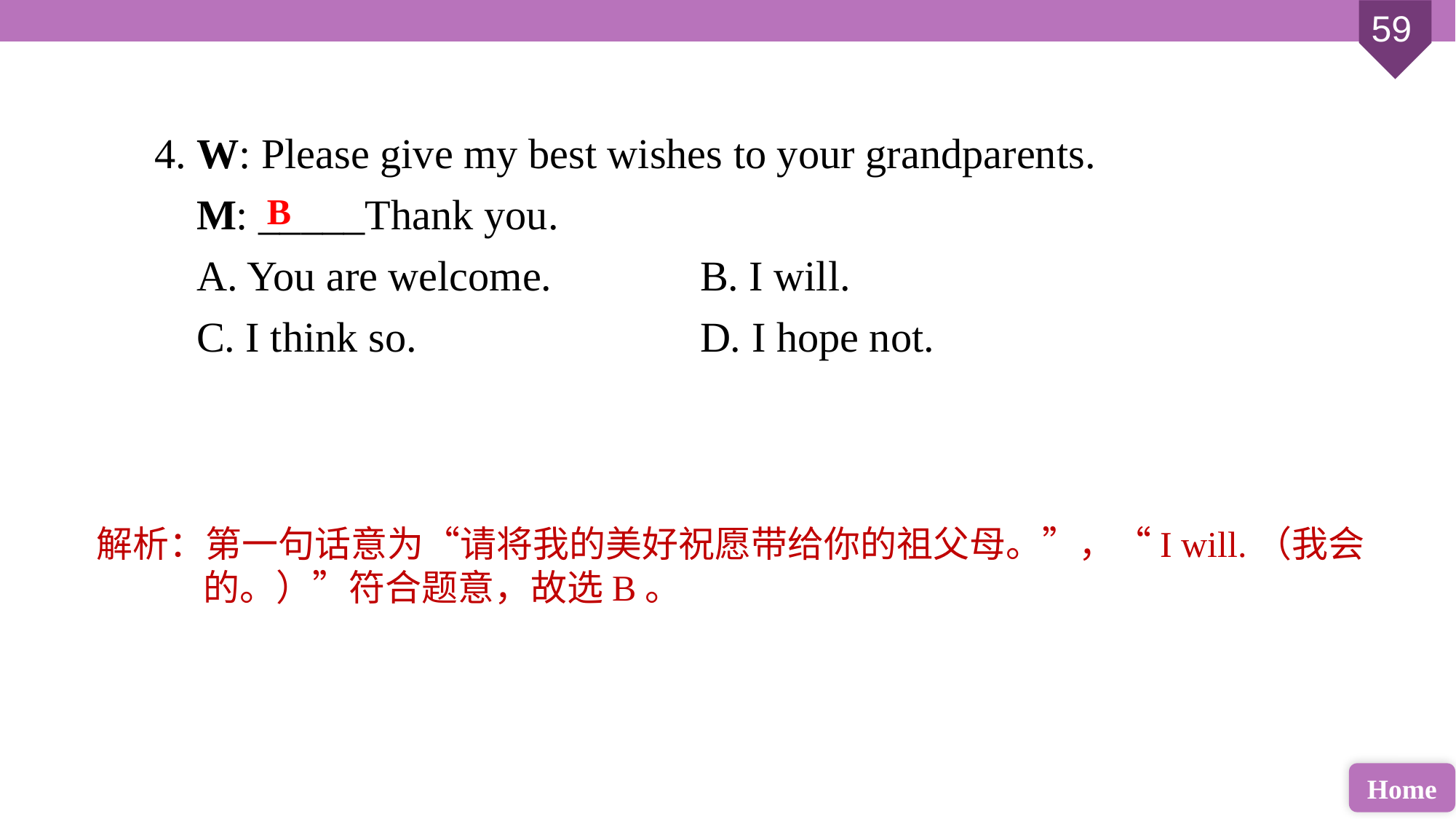

4. W: Please give my best wishes to your grandparents.
    M: _____Thank you.
    A. You are welcome. 		B. I will.
    C. I think so. 			D. I hope not.
B
解析：第一句话意为“请将我的美好祝愿带给你的祖父母。”，“I will.（我会的。）”符合题意，故选B。